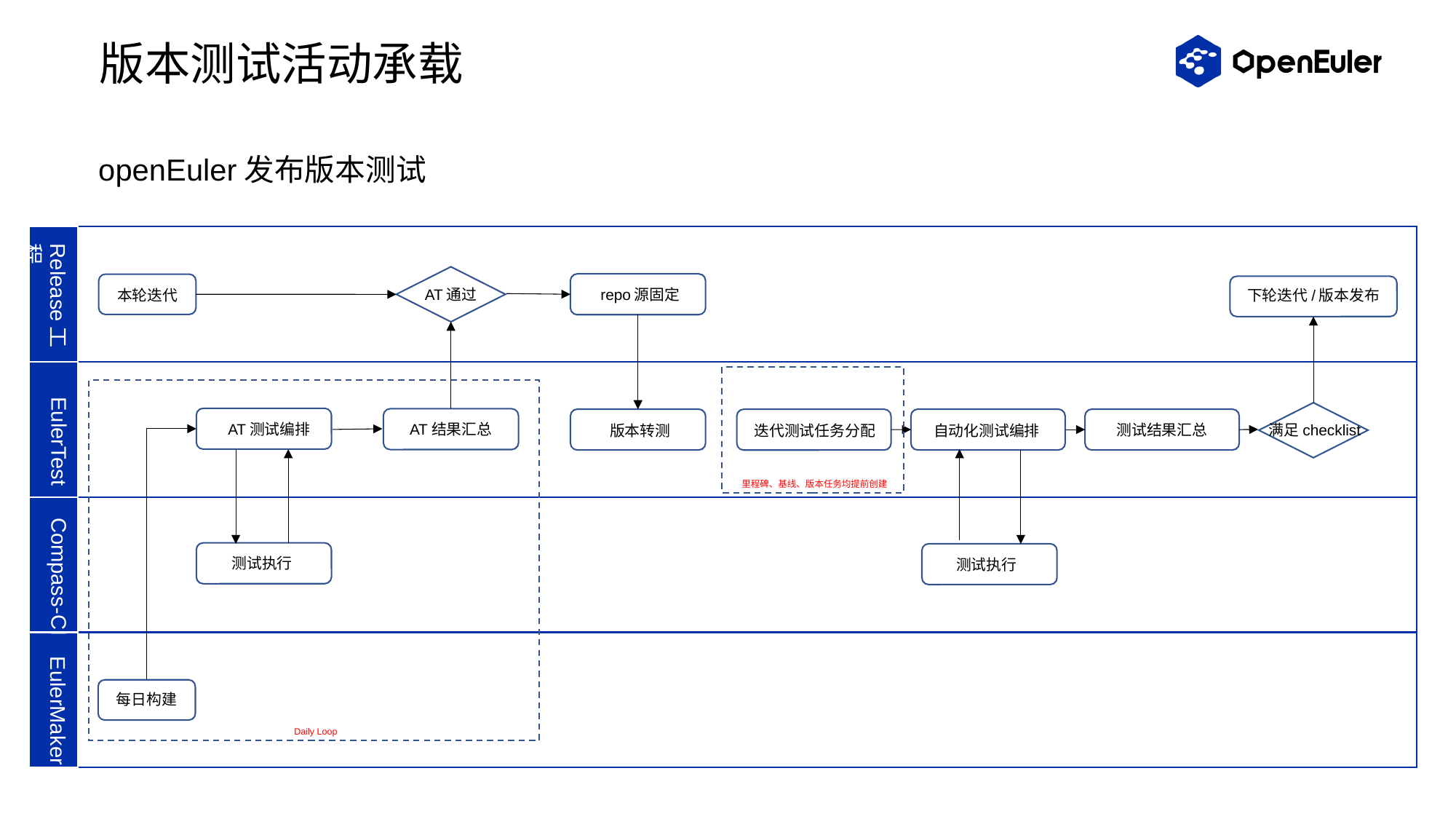

# 版本测试活动承载
openEuler发布版本测试

Release工程

AT通过
repo源固定
本轮迭代
下轮迭代/版本发布

EulerTest

AT测试编排
AT结果汇总
满足checklist
测试结果汇总
版本转测
迭代测试任务分配
自动化测试编排
里程碑、基线、版本任务均提前创建

Compass-CI

测试执行
测试执行

EulerMaker

每日构建
Daily Loop